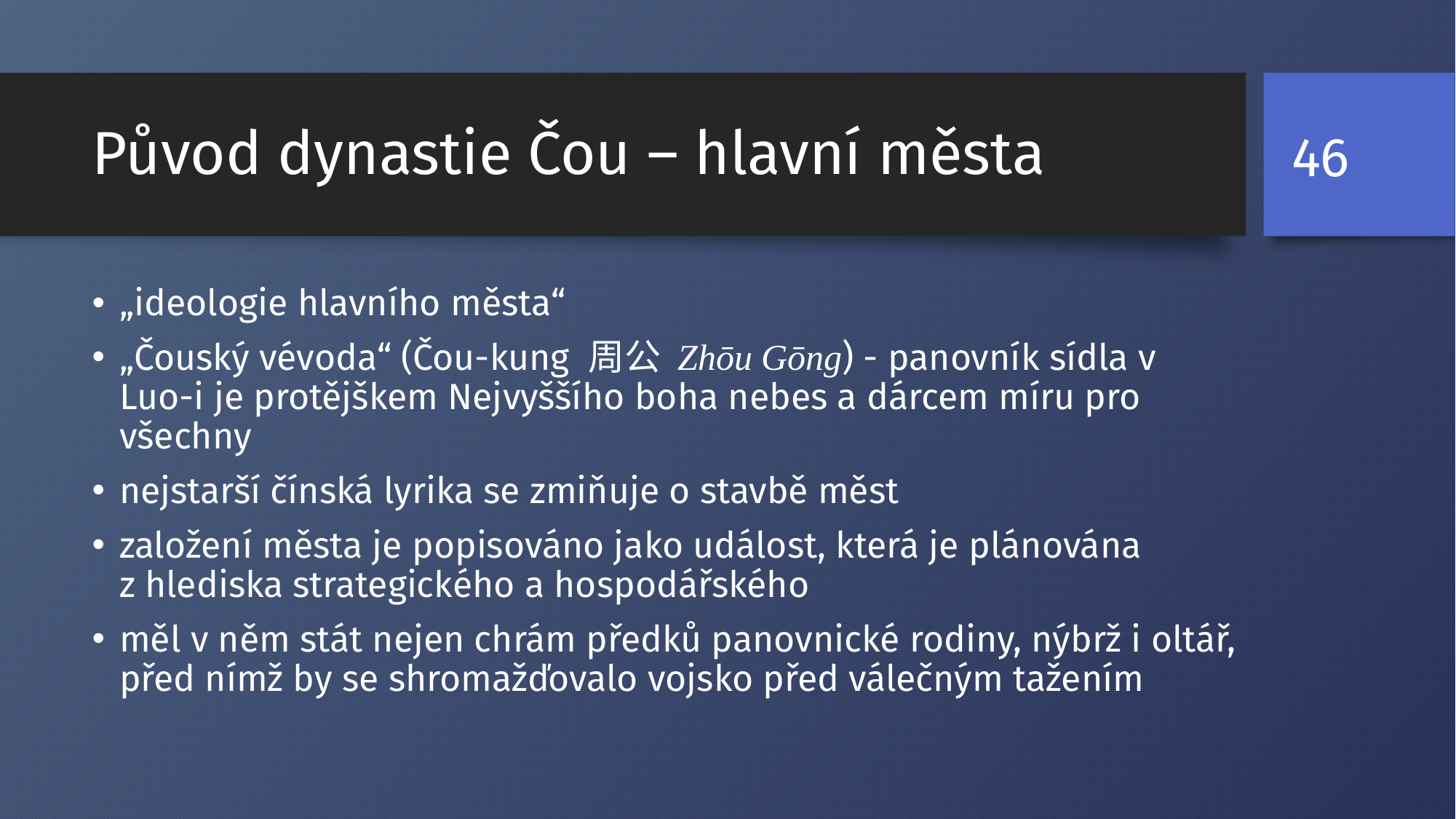

46
# Původ dynastie Čou – hlavní města
„ideologie hlavního města“
„Čouský vévoda“ (Čou-kung 周公 Zhōu Gōng) - panovník sídla v Luo-i je protějškem Nejvyššího boha nebes a dárcem míru pro všechny
nejstarší čínská lyrika se zmiňuje o stavbě měst
založení města je popisováno jako událost, která je plánována z hlediska strategického a hospodářského
měl v něm stát nejen chrám předků panovnické rodiny, nýbrž i oltář, před nímž by se shromažďovalo vojsko před válečným tažením